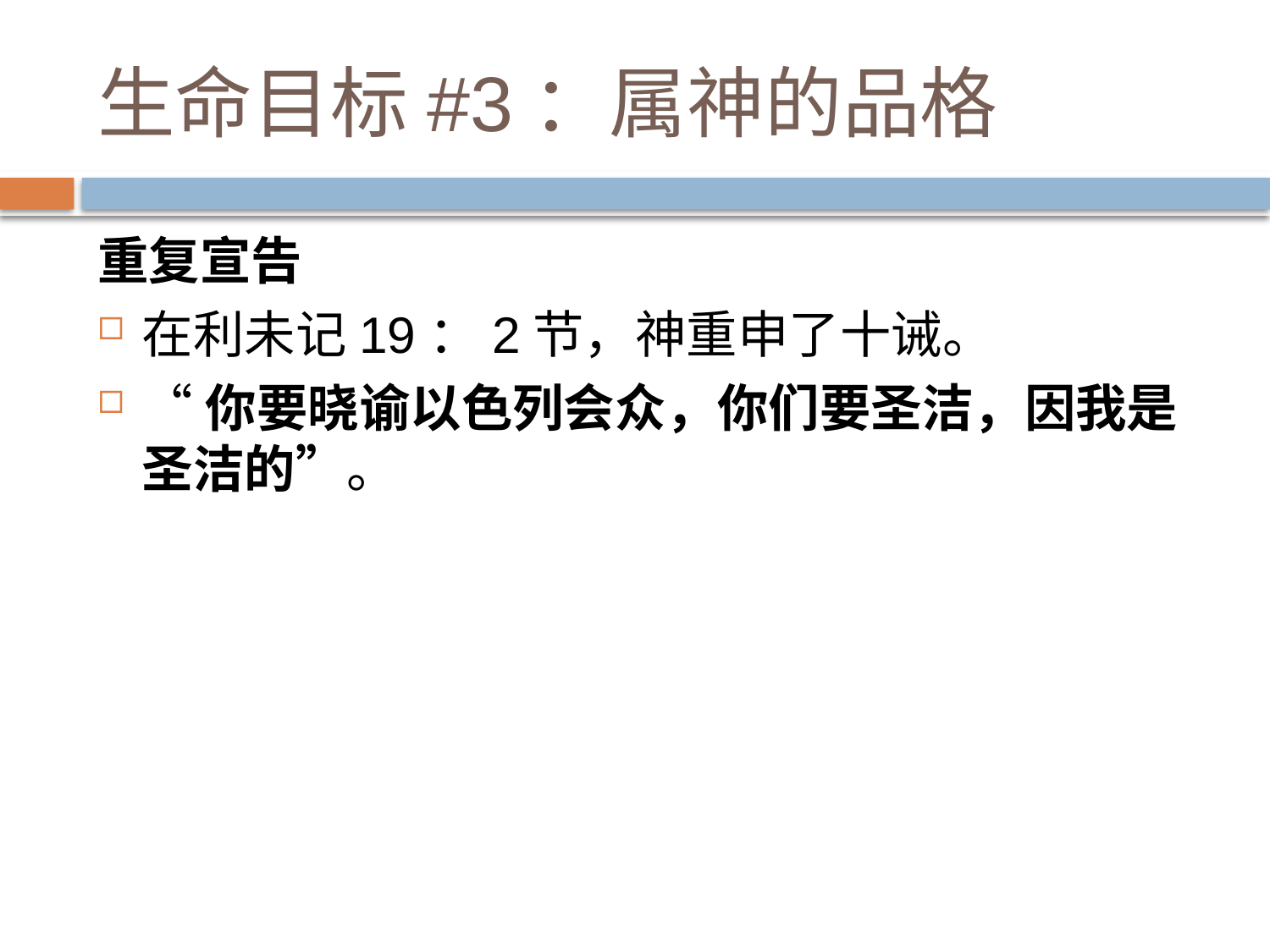

# 生命目标#3：属神的品格
重复宣告
在利未记19：2节，神重申了十诫。
“你要晓谕以色列会众，你们要圣洁，因我是圣洁的”。